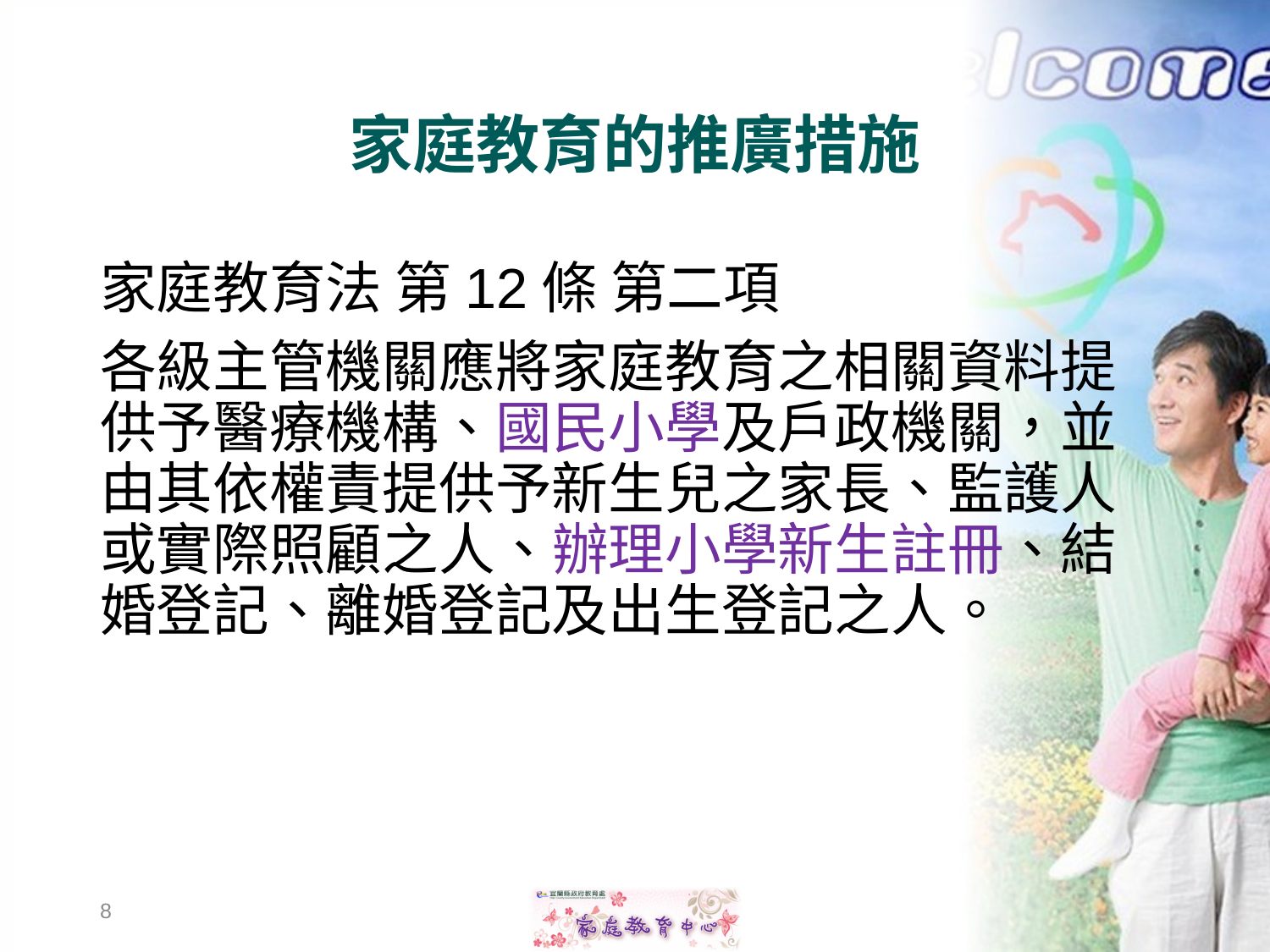

# 家庭教育的推廣措施
家庭教育法 第12條 第二項
各級主管機關應將家庭教育之相關資料提供予醫療機構、國民小學及戶政機關，並由其依權責提供予新生兒之家長、監護人或實際照顧之人、辦理小學新生註冊、結婚登記、離婚登記及出生登記之人。

8